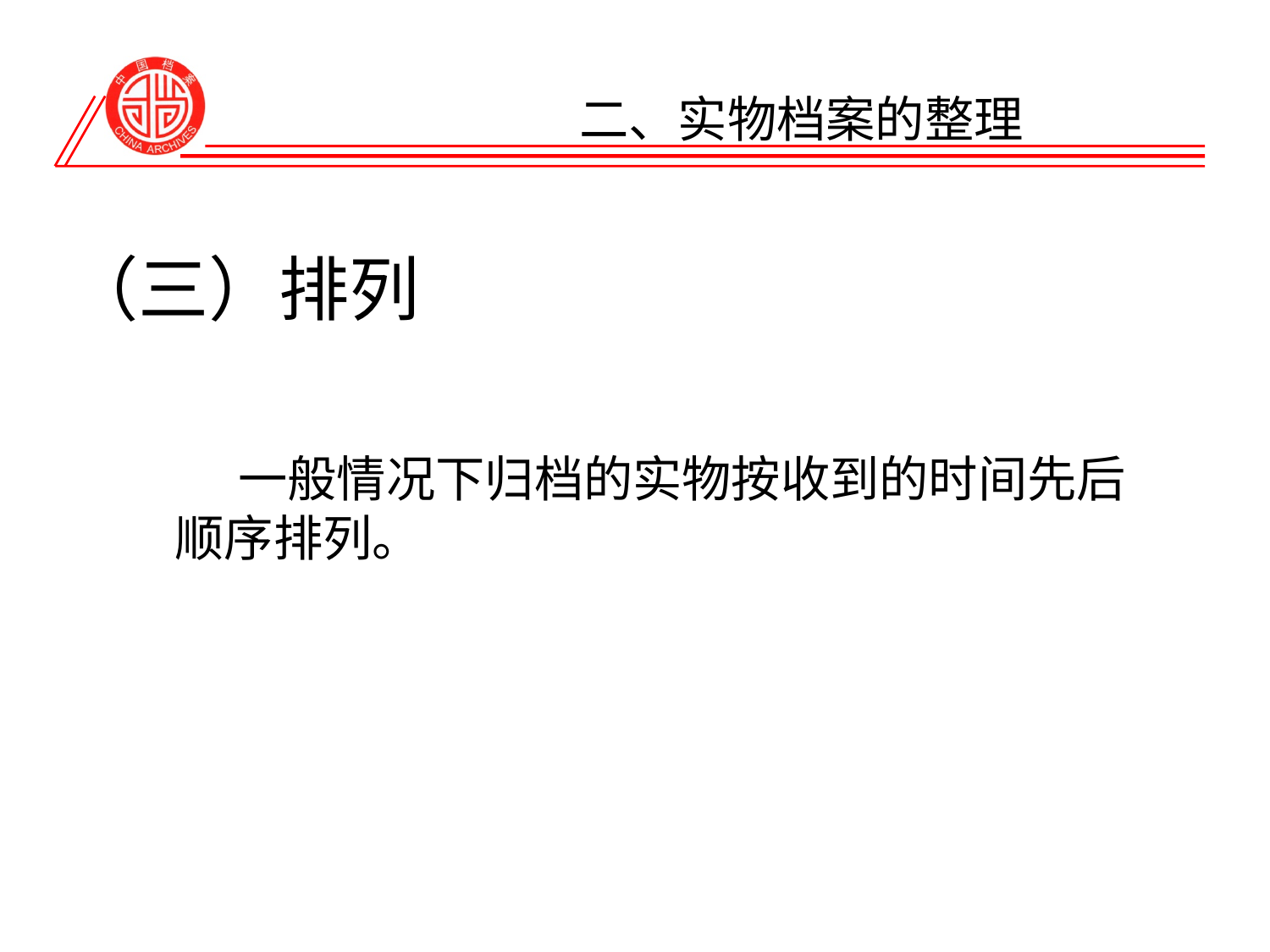

# 二、实物档案的整理
（三）排列
         一般情况下归档的实物按收到的时间先后顺序排列。